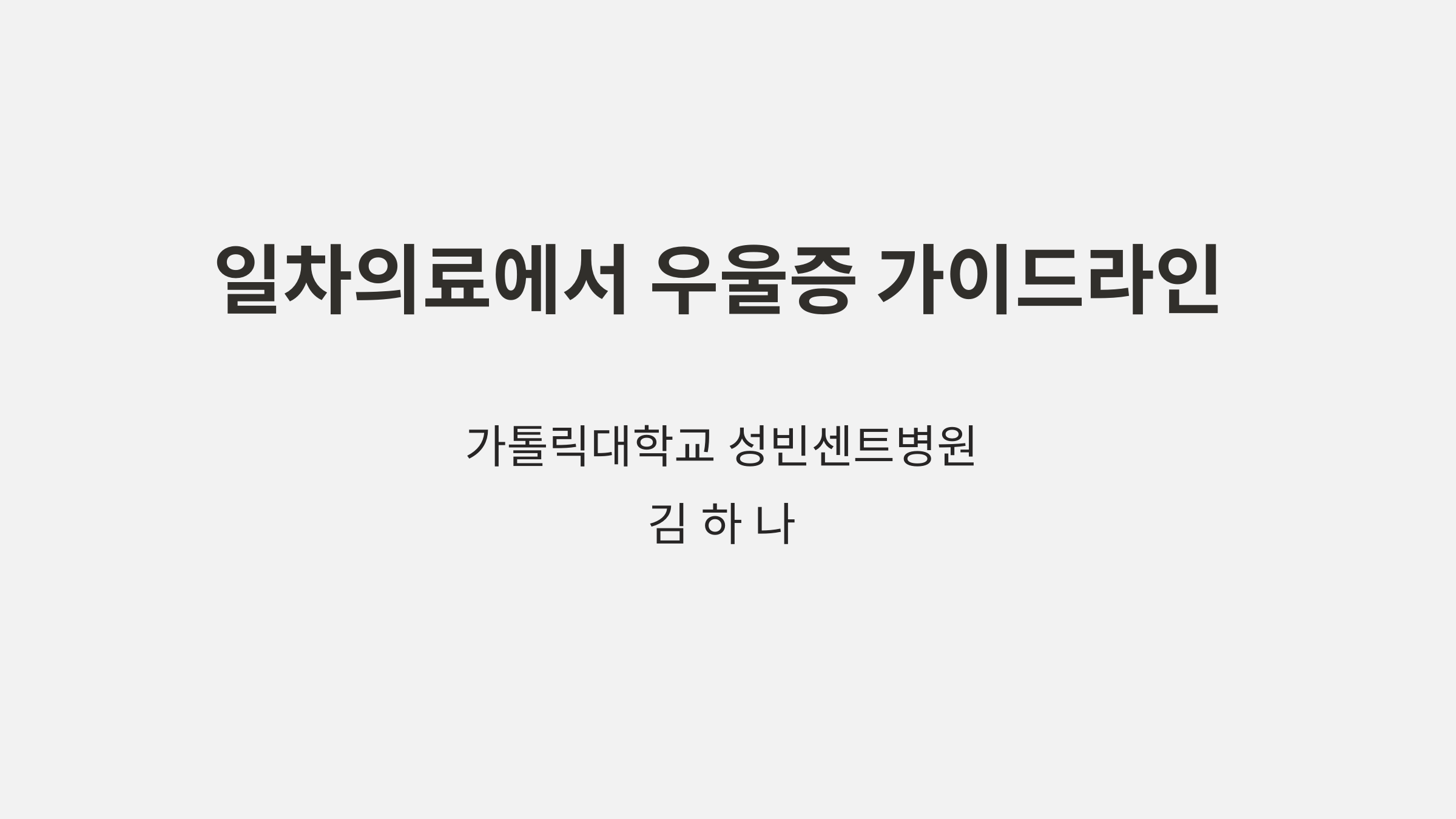

일차의료에서 우울증 가이드라인
가톨릭대학교 성빈센트병원
김 하 나